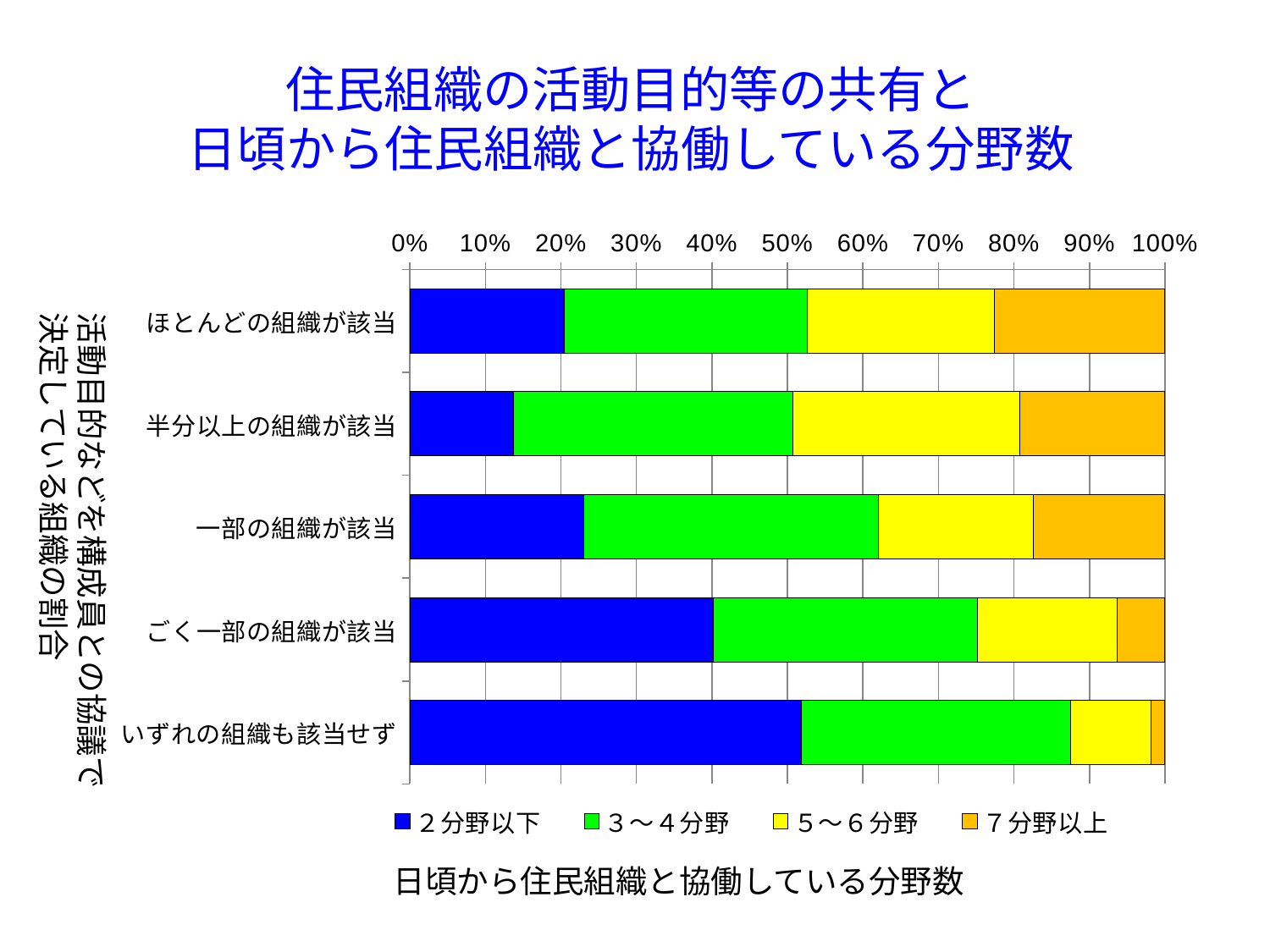

# 住民組織の活動目的等の共有と 日頃から住民組織と協働している分野数

### Chart

| Category | ２分野以下 | ３～４分野 | ５～６分野 | ７分野以上 |
|---|---|---|---|---|
| ほとんどの組織が該当 | 19.0 | 30.0 | 23.0 | 21.0 |
| 半分以上の組織が該当 | 10.0 | 27.0 | 22.0 | 14.0 |
| 一部の組織が該当 | 62.0 | 105.0 | 55.0 | 47.0 |
| ごく一部の組織が該当 | 102.0 | 89.0 | 47.0 | 16.0 |
| いずれの組織も該当せず | 83.0 | 57.0 | 17.0 | 3.0 |
活動目的などを構成員との協議で
決定している組織の割合
日頃から住民組織と協働している分野数